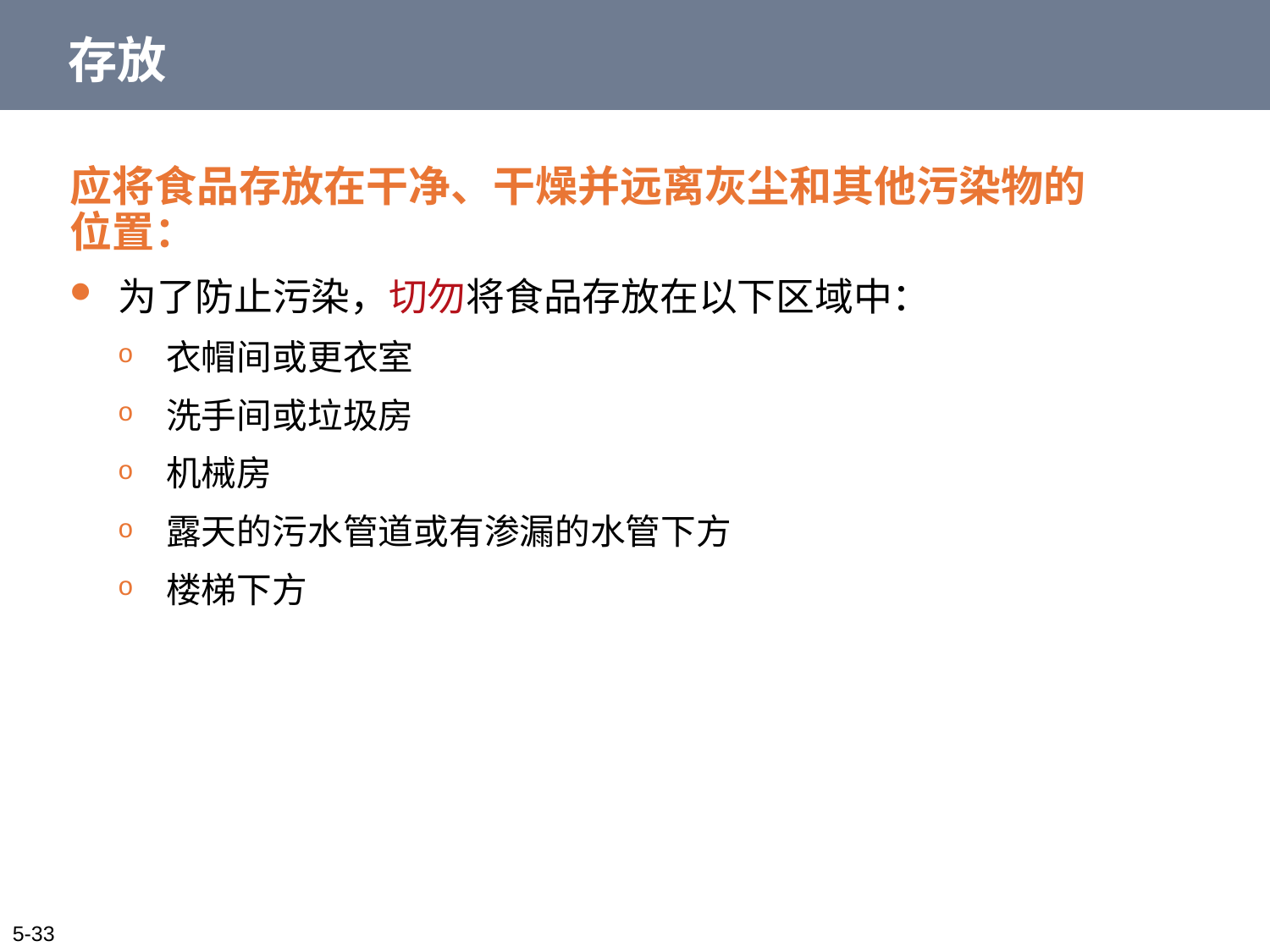

# 存放
应将食品存放在干净、干燥并远离灰尘和其他污染物的位置：
为了防止污染，切勿将食品存放在以下区域中：
衣帽间或更衣室
洗手间或垃圾房
机械房
露天的污水管道或有渗漏的水管下方
楼梯下方
5-33